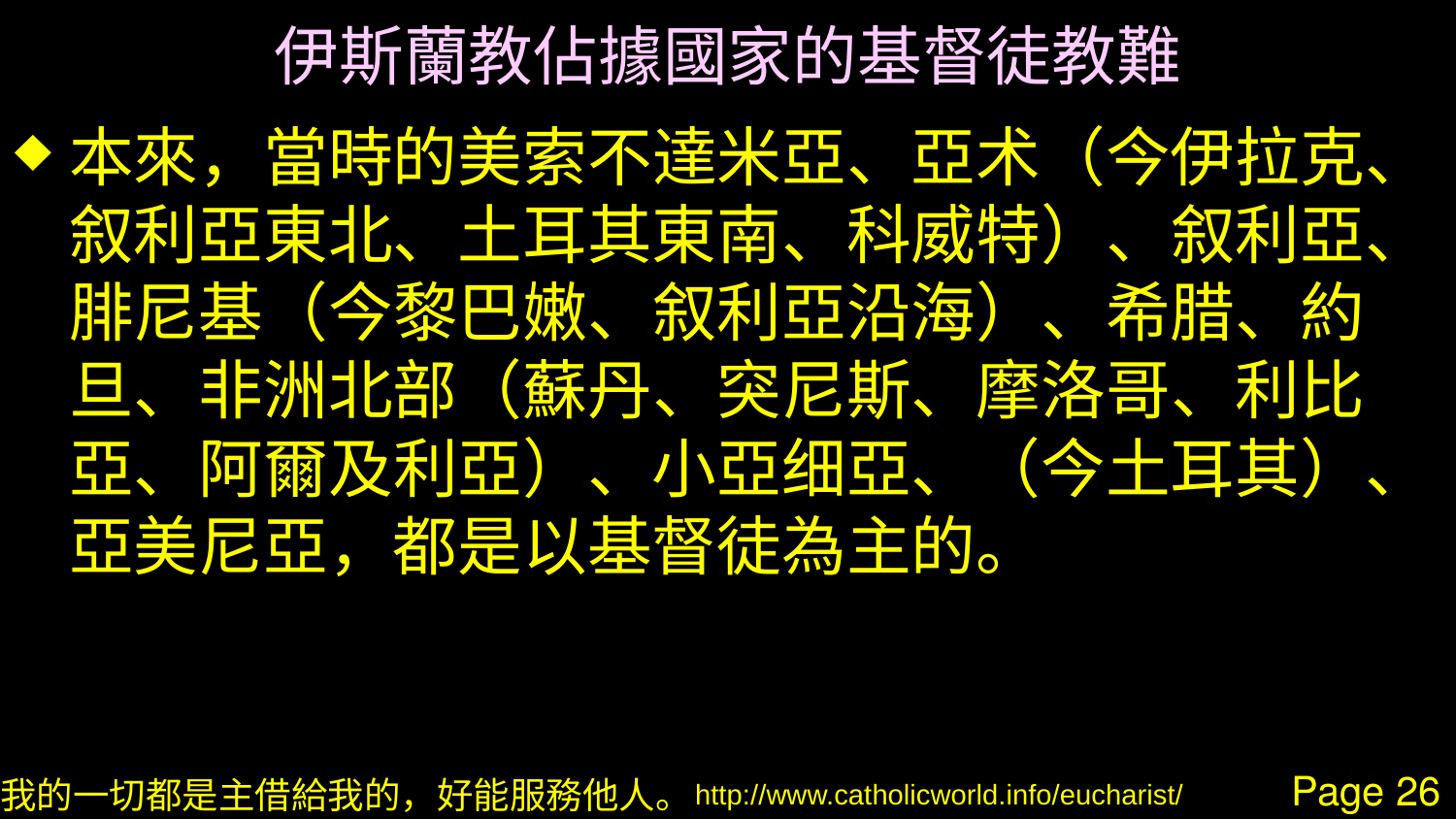

# 伊斯蘭教佔據國家的基督徒教難
本來，當時的美索不達米亞、亞术（今伊拉克、叙利亞東北、土耳其東南、科威特）、叙利亞、腓尼基（今黎巴嫩、叙利亞沿海）、希腊、約旦、非洲北部（蘇丹、突尼斯、摩洛哥、利比亞、阿爾及利亞）、小亞细亞、（今土耳其）、亞美尼亞，都是以基督徒為主的。